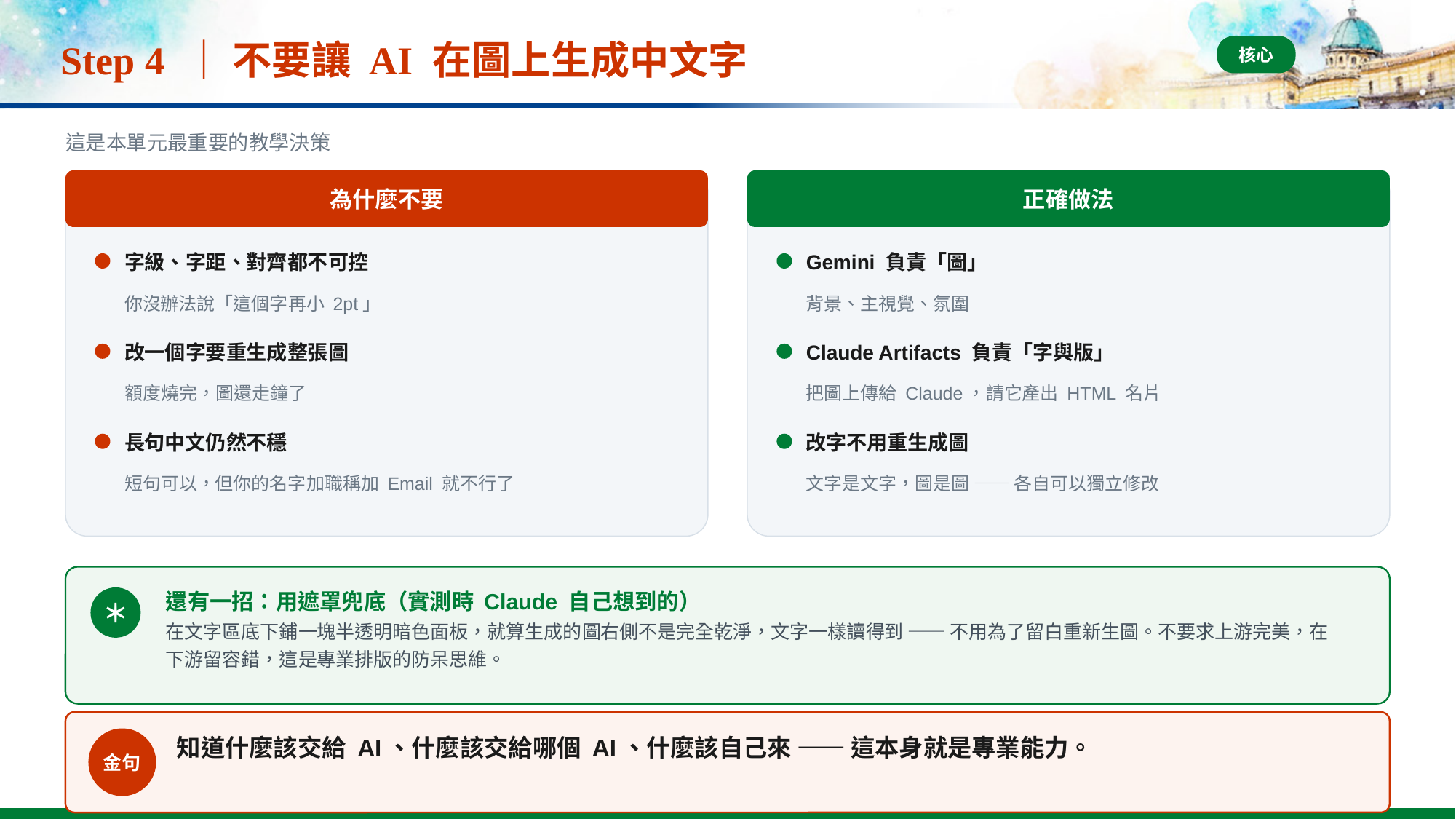

# Step 4 ｜ 不要讓 AI 在圖上生成中文字
核心
這是本單元最重要的教學決策

為什麼不要

正確做法
字級、字距、對齊都不可控
Gemini 負責「圖」

你沒辦法說「這個字再小 2pt」
背景、主視覺、氛圍
改一個字要重生成整張圖
Claude Artifacts 負責「字與版」

額度燒完，圖還走鐘了
把圖上傳給 Claude，請它產出 HTML 名片
長句中文仍然不穩
改字不用重生成圖

短句可以，但你的名字加職稱加 Email 就不行了
文字是文字，圖是圖 —— 各自可以獨立修改

還有一招：用遮罩兜底（實測時 Claude 自己想到的）
＊
在文字區底下鋪一塊半透明暗色面板，就算生成的圖右側不是完全乾淨，文字一樣讀得到 —— 不用為了留白重新生圖。不要求上游完美，在下游留容錯，這是專業排版的防呆思維。

知道什麼該交給 AI、什麼該交給哪個 AI、什麼該自己來 —— 這本身就是專業能力。
金句